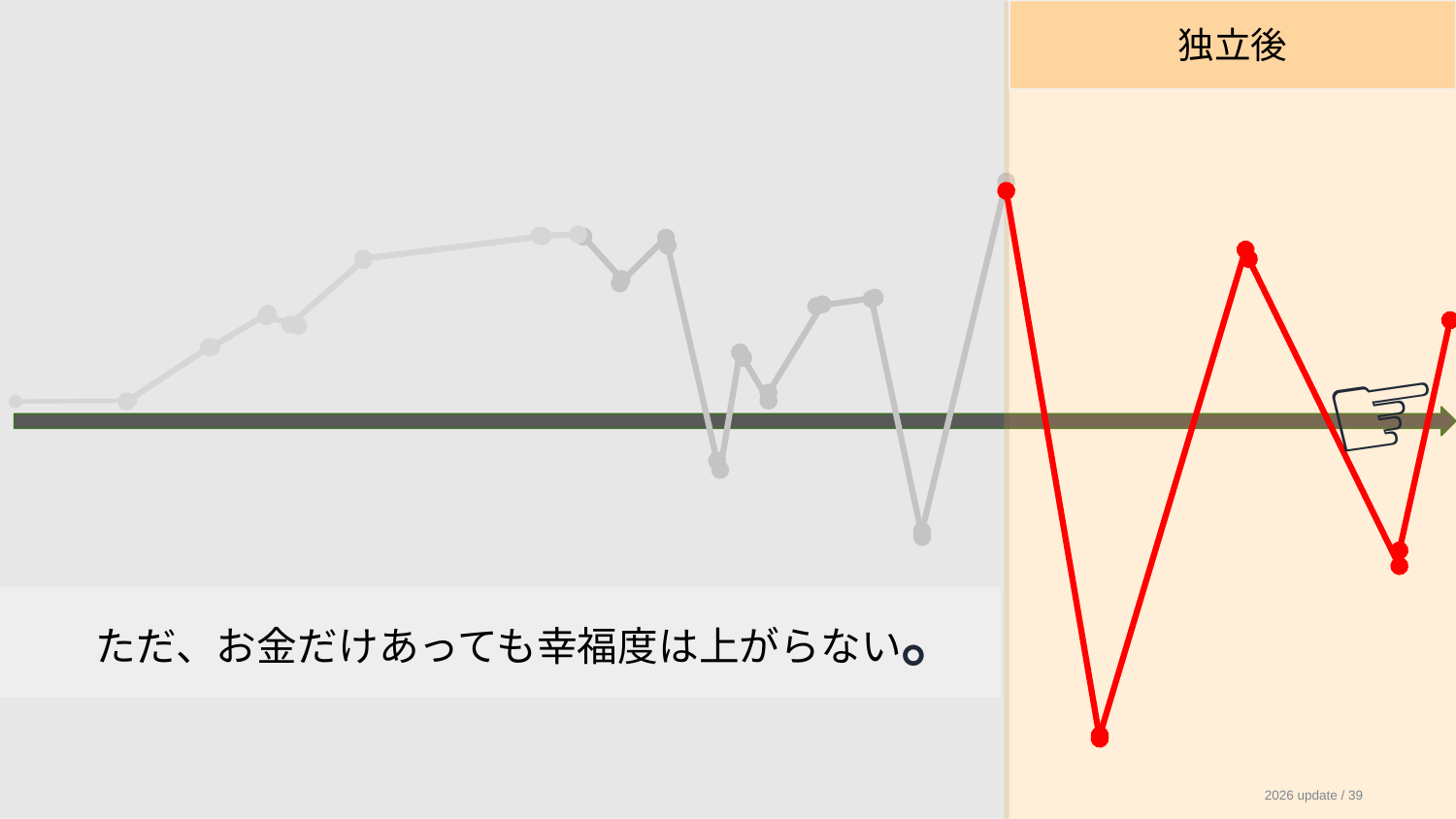

独立後

☞

ただ、お金だけあっても幸福度は上がらない。
2026 update / 39